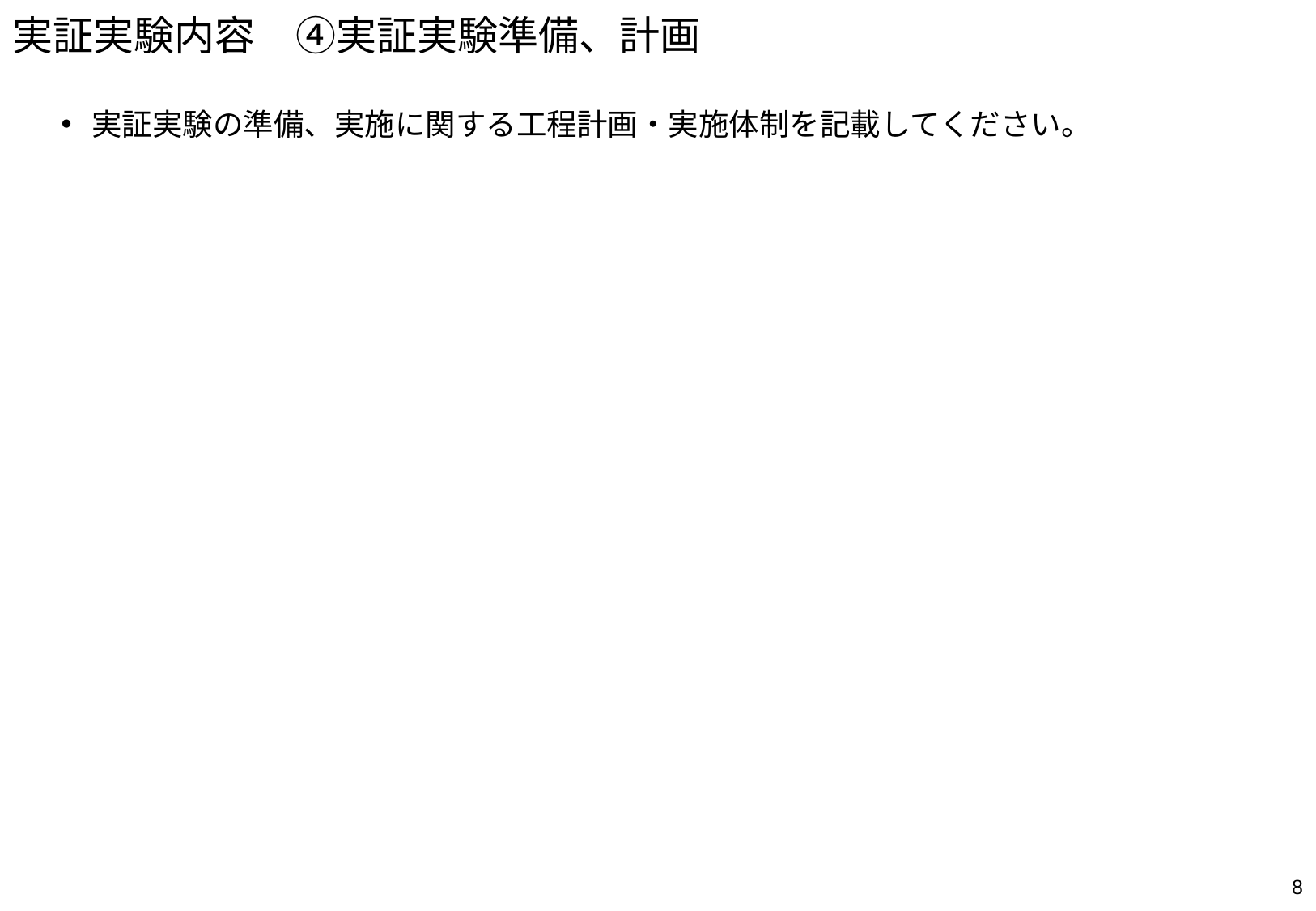

# 実証実験内容　④実証実験準備、計画
実証実験の準備、実施に関する工程計画・実施体制を記載してください。

8